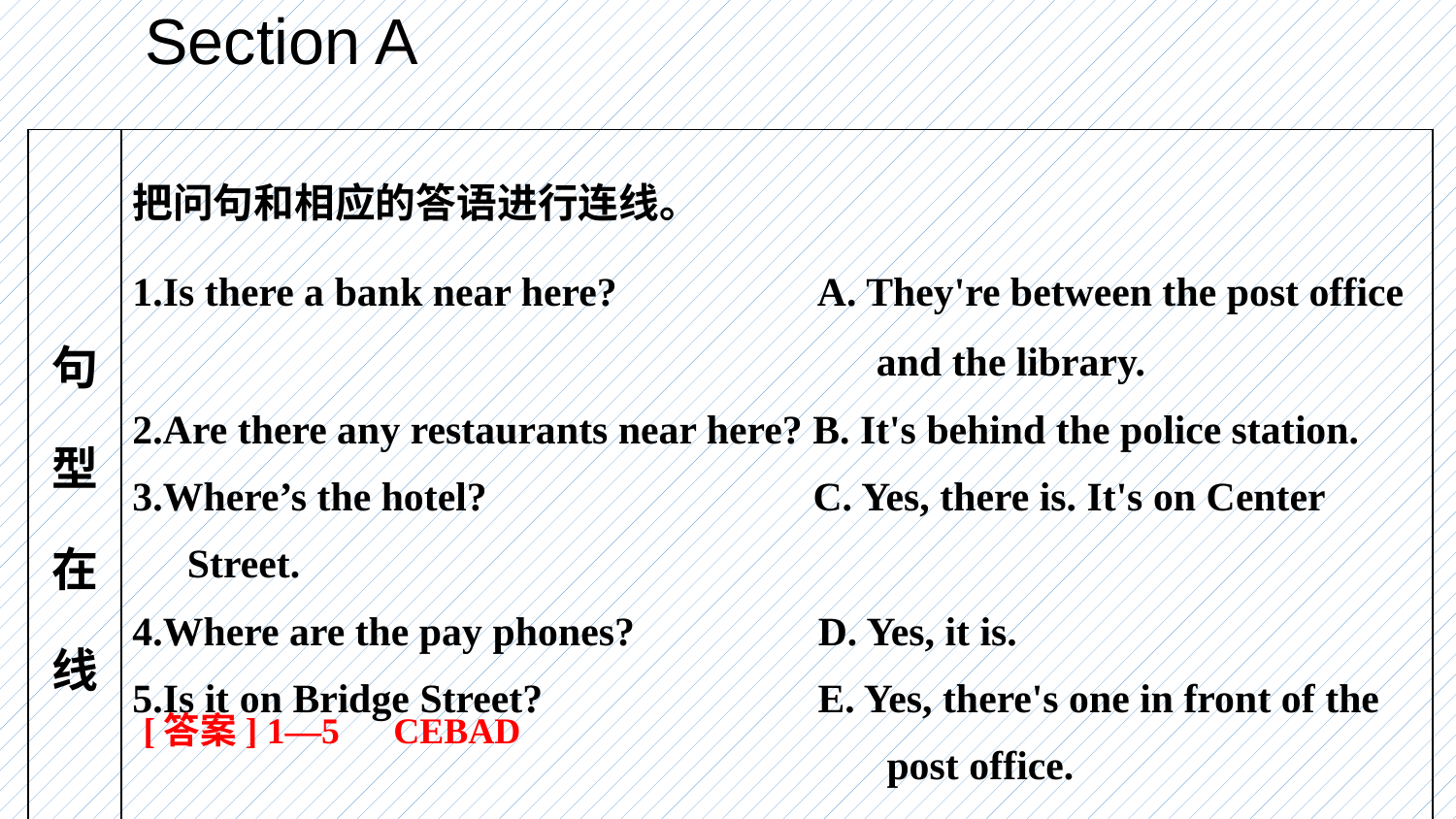

Section A

| 句 型 在 线 | 把问句和相应的答语进行连线。 1.Is there a bank near here?　 A. They're between the post office and the library. 2.Are there any restaurants near here? B. It's behind the police station. 3.Where’s the hotel? C. Yes, there is. It's on Center Street. 4.Where are the pay phones? D. Yes, it is. 5.Is it on Bridge Street? E. Yes, there's one in front of the post office. |
| --- | --- |
[答案] 1—5　CEBAD